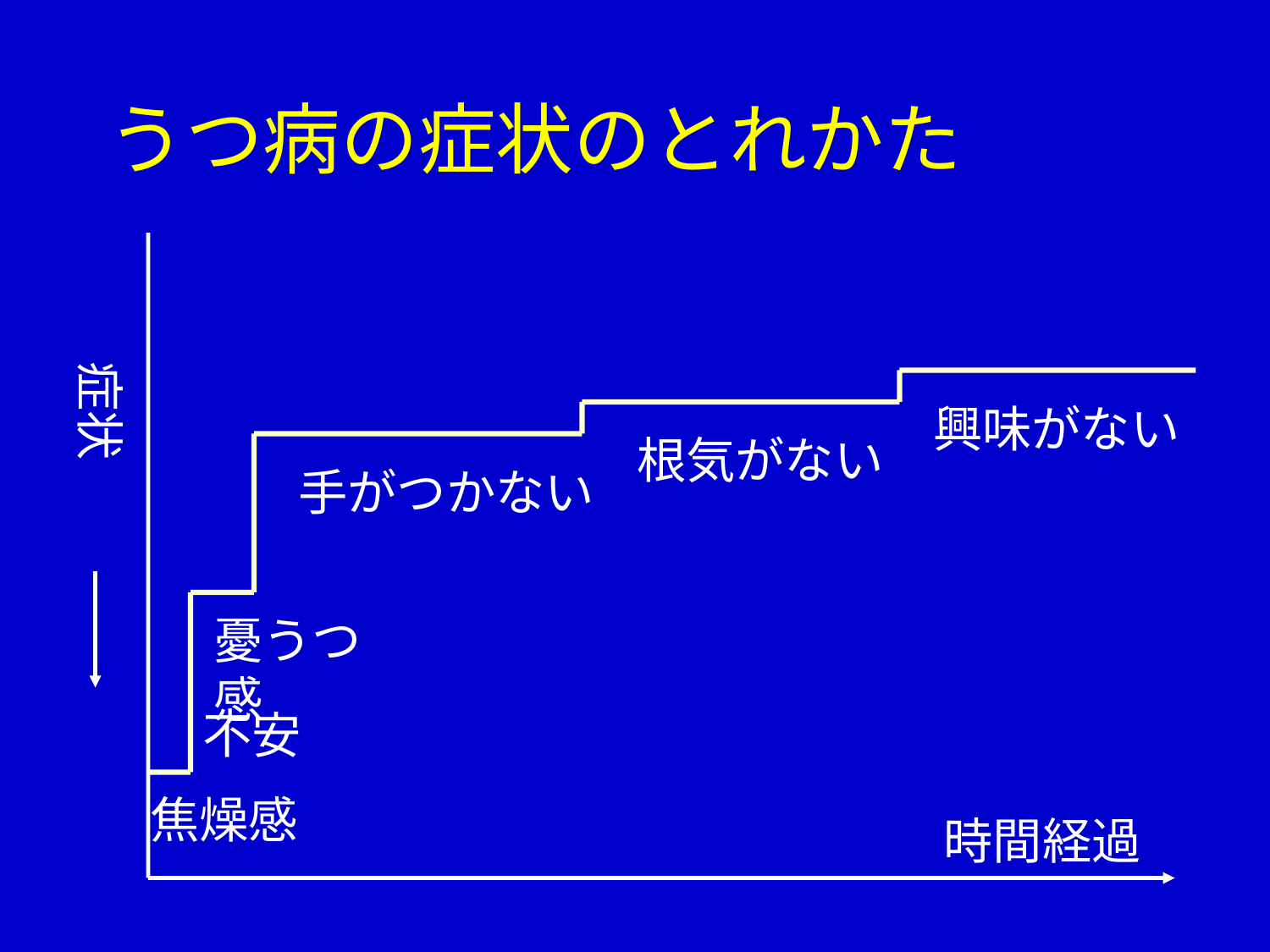

# うつ病の症状のとれかた

症状

興味がない

根気がない

手がつかない

憂うつ感
不安

焦燥感
時間経過